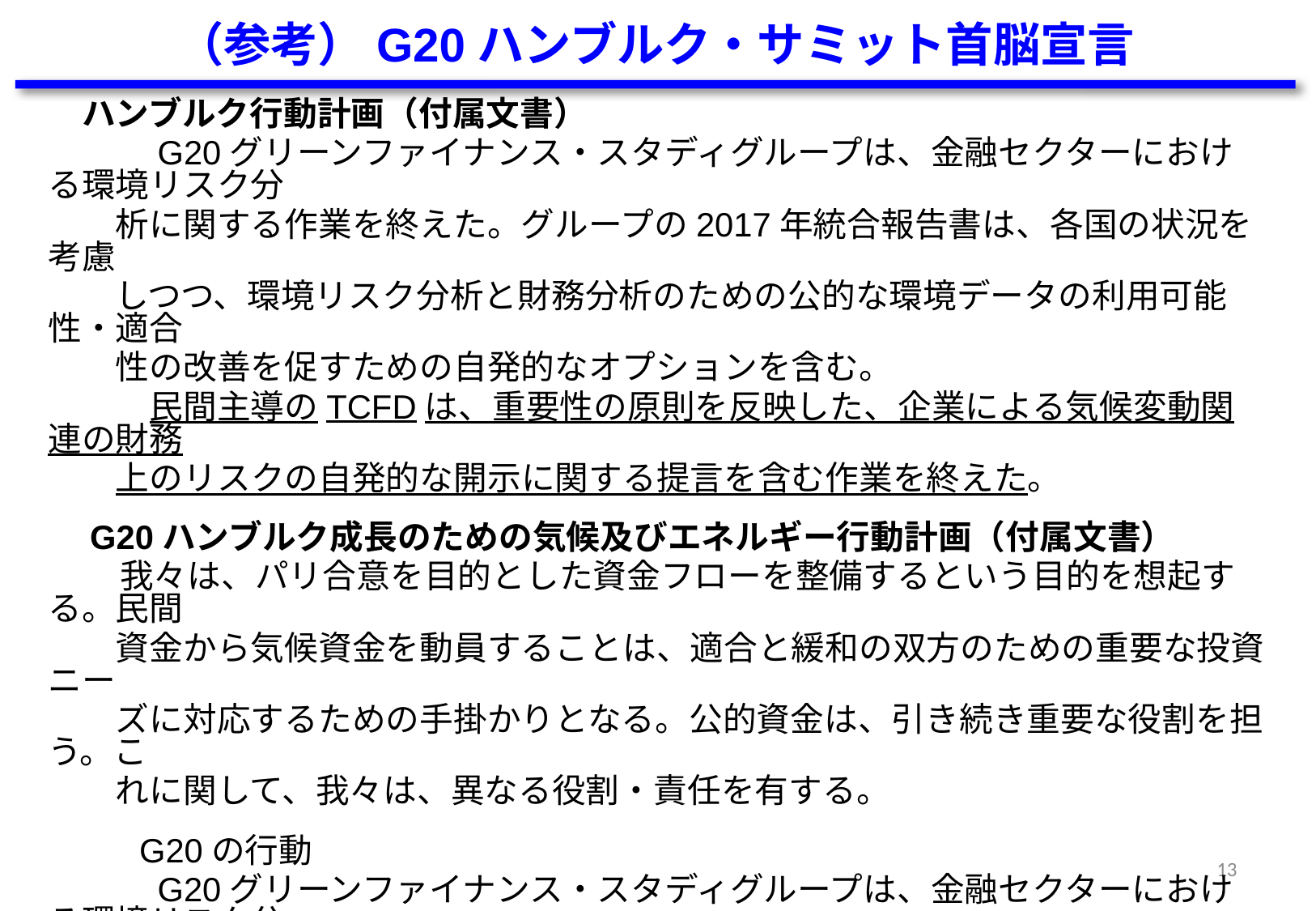

（参考）G20ハンブルク・サミット首脳宣言

　ハンブルク行動計画（付属文書）
　　　G20グリーンファイナンス・スタディグループは、金融セクターにおける環境リスク分
　　析に関する作業を終えた。グループの2017年統合報告書は、各国の状況を考慮
　　しつつ、環境リスク分析と財務分析のための公的な環境データの利用可能性・適合
　　性の改善を促すための自発的なオプションを含む。
　　　民間主導のTCFDは、重要性の原則を反映した、企業による気候変動関連の財務
　　上のリスクの自発的な開示に関する提言を含む作業を終えた。
　G20ハンブルク成長のための気候及びエネルギー行動計画（付属文書）
    　我々は、パリ合意を目的とした資金フローを整備するという目的を想起する。民間
　　資金から気候資金を動員することは、適合と緩和の双方のための重要な投資ニー
　　ズに対応するための手掛かりとなる。公的資金は、引き続き重要な役割を担う。こ
　　れに関して、我々は、異なる役割・責任を有する。
 　　G20の行動
　　　G20グリーンファイナンス・スタディグループは、金融セクターにおける環境リスク分
　　析を終えた。グループの2017年統合報告書は、各国の状況を考慮
　　しつつ、環境リスク分析と財務分析のための公的な環境データの利用可能性・適合
　　性の改善を促すための自発的なオプションを含む。
　　　民間主導のTCFDは、重要性の原則を反映した、企業による気候変動関連の財務
　　上のリスクの自発的な開示に関する提言を含む作業を終えた。

13